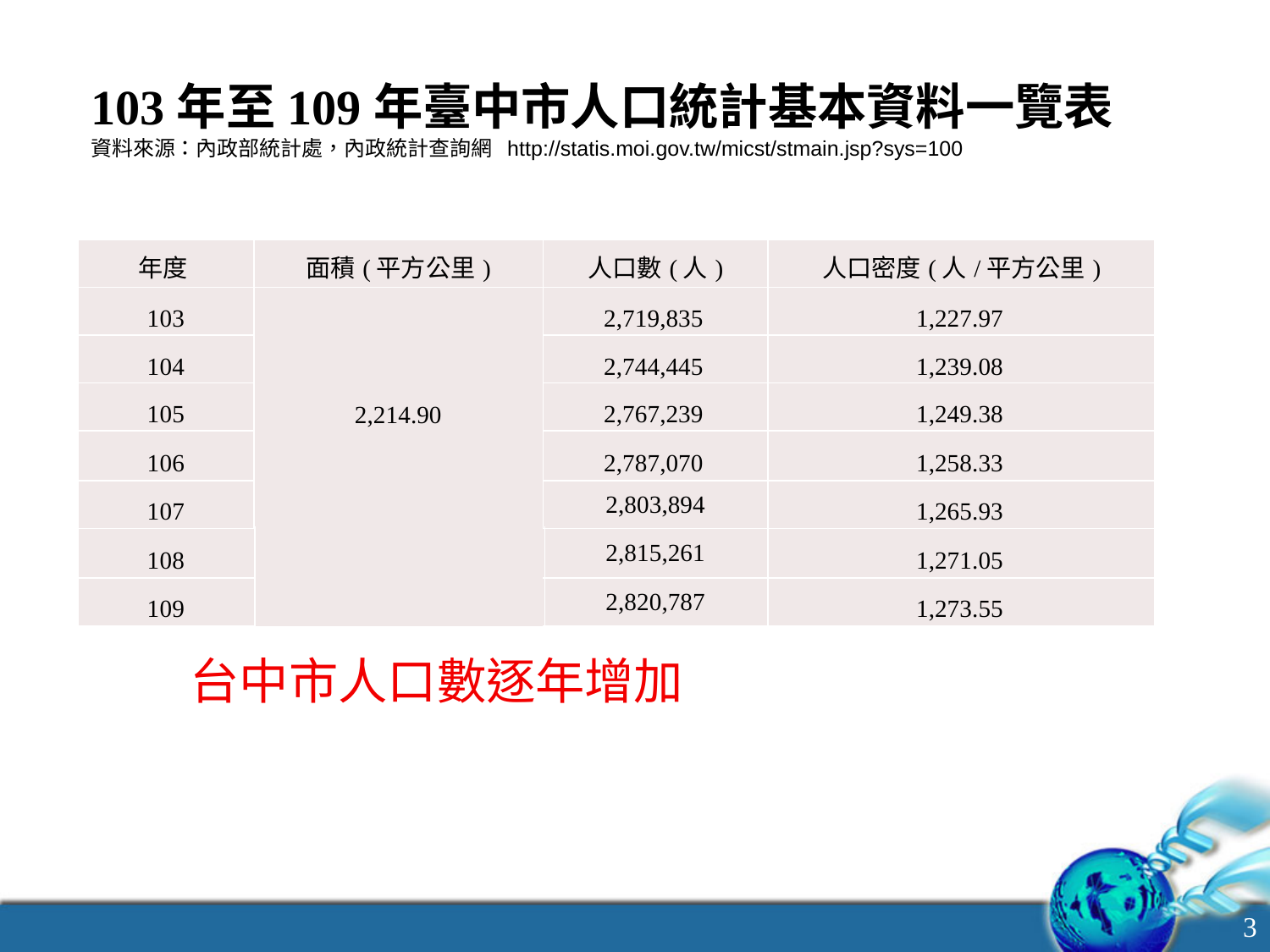

103年至109年臺中市人口統計基本資料一覽表
資料來源：內政部統計處，內政統計查詢網  http://statis.moi.gov.tw/micst/stmain.jsp?sys=100

| 年度 | 面積(平方公里) | 人口數(人) | 人口密度(人/平方公里) |
| --- | --- | --- | --- |
| 103 | 2,214.90 | 2,719,835 | 1,227.97 |
| 104 |  | 2,744,445 | 1,239.08 |
| 105 |  | 2,767,239 | 1,249.38 |
| 106 |  | 2,787,070 | 1,258.33 |
| 107 |  | 2,803,894 | 1,265.93 |
| 108 |  | 2,815,261 | 1,271.05 |
| 109 |  | 2,820,787 | 1,273.55 |
台中市人口數逐年增加
3